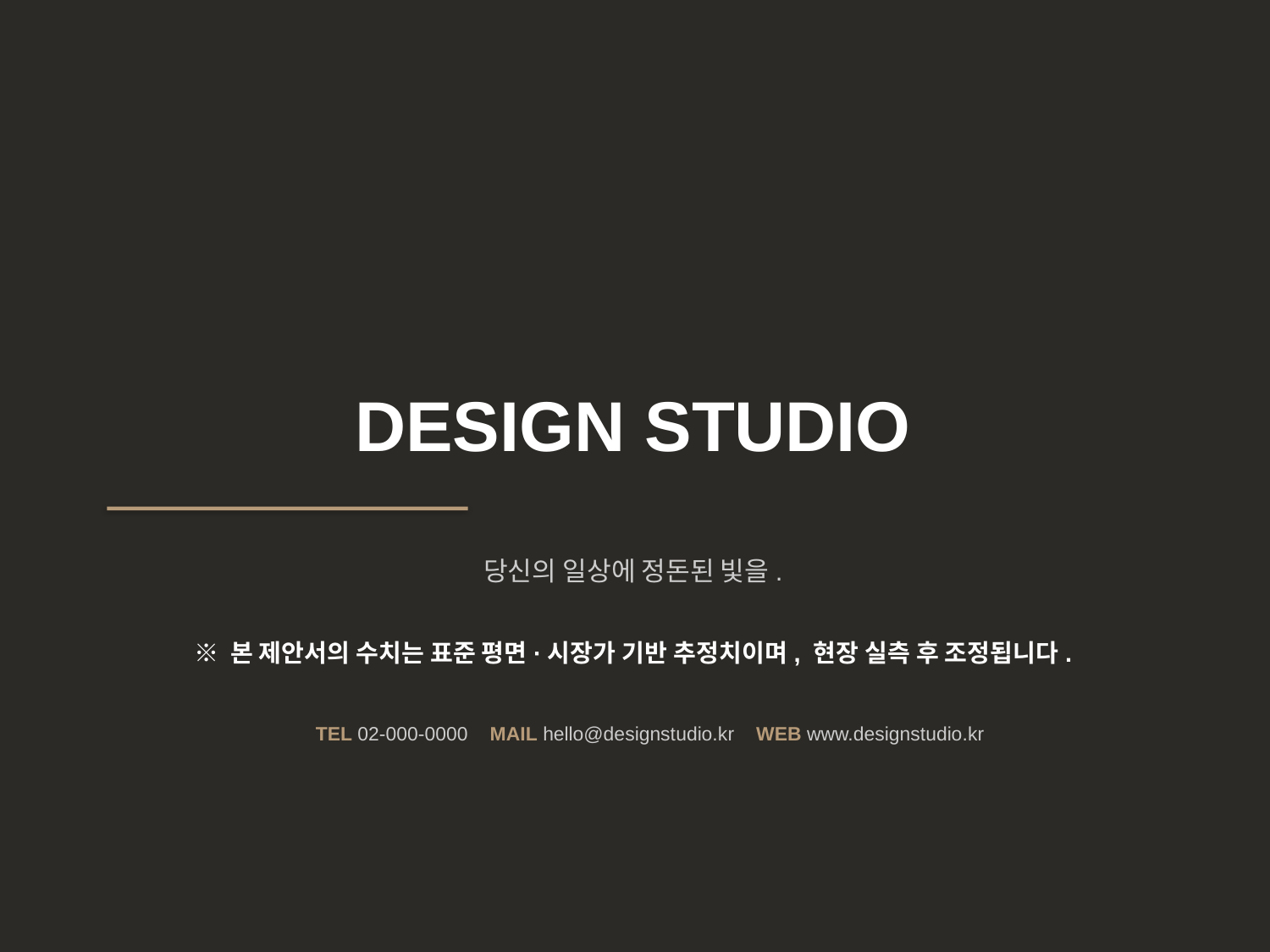

DESIGN STUDIO

당신의 일상에 정돈된 빛을.
※ 본 제안서의 수치는 표준 평면·시장가 기반 추정치이며, 현장 실측 후 조정됩니다.
TEL 02-000-0000    MAIL hello@designstudio.kr    WEB www.designstudio.kr